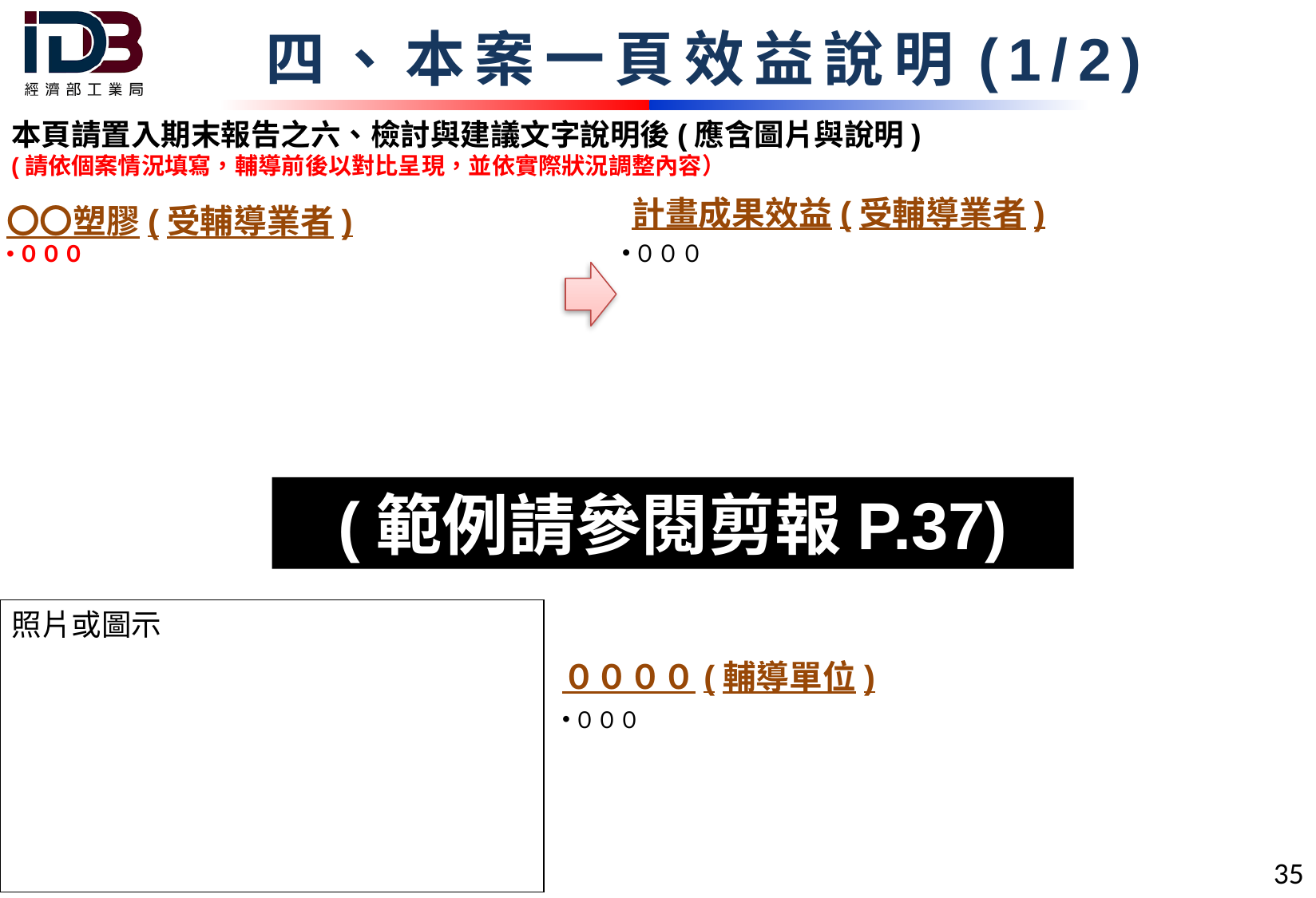

四、本案一頁效益說明(1/2)
本頁請置入期末報告之六、檢討與建議文字說明後(應含圖片與說明)
(請依個案情況填寫，輔導前後以對比呈現，並依實際狀況調整內容）
計畫成果效益(受輔導業者)
〇〇塑膠(受輔導業者)
０００
０００

(範例請參閱剪報P.37)
照片或圖示
００００(輔導單位)
０００